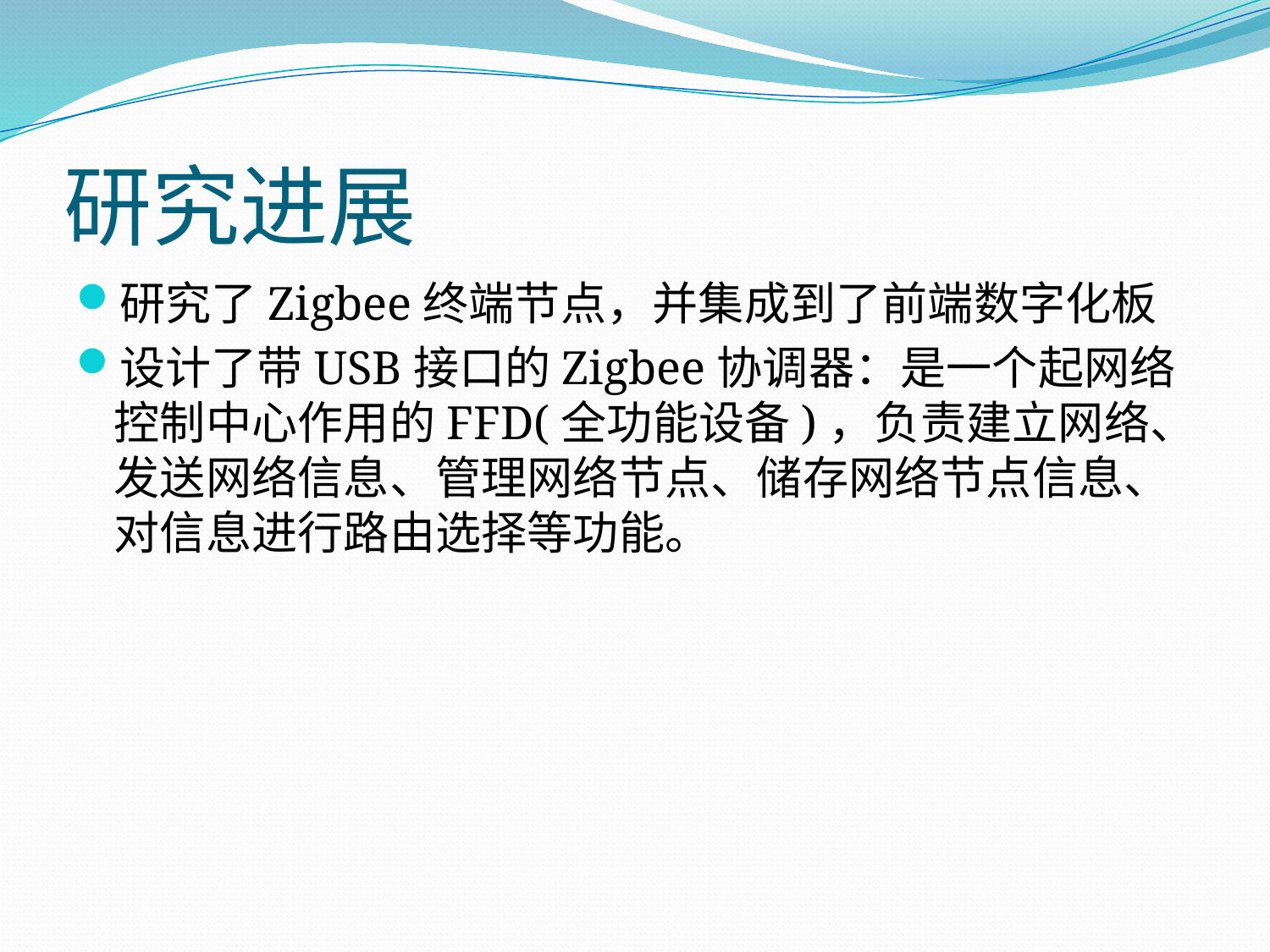

# 研究进展
研究了Zigbee终端节点，并集成到了前端数字化板
设计了带USB接口的Zigbee协调器：是一个起网络控制中心作用的FFD(全功能设备)，负责建立网络、发送网络信息、管理网络节点、储存网络节点信息、对信息进行路由选择等功能。